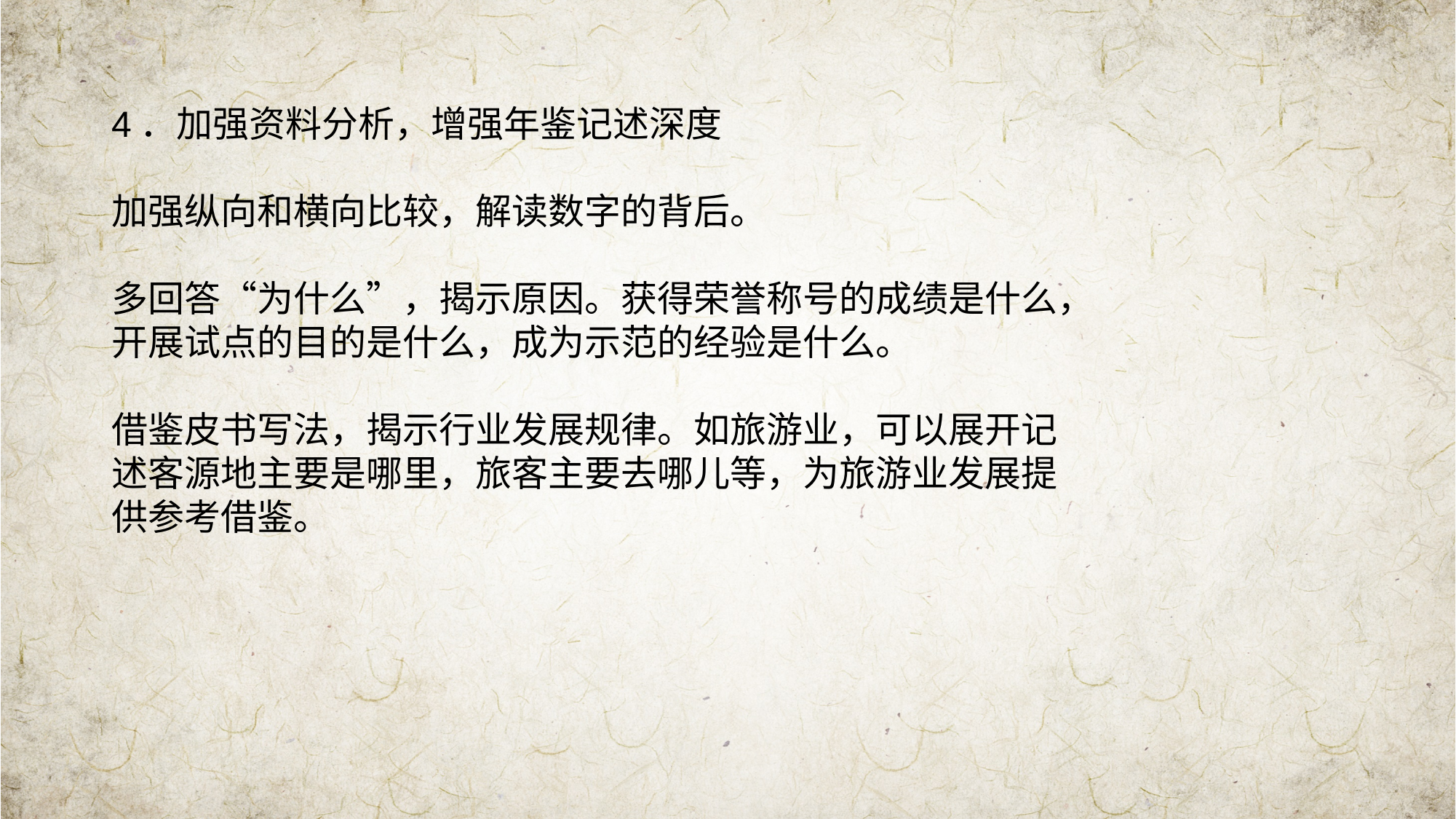

4．加强资料分析，增强年鉴记述深度

加强纵向和横向比较，解读数字的背后。

多回答“为什么”，揭示原因。获得荣誉称号的成绩是什么，开展试点的目的是什么，成为示范的经验是什么。

借鉴皮书写法，揭示行业发展规律。如旅游业，可以展开记述客源地主要是哪里，旅客主要去哪儿等，为旅游业发展提供参考借鉴。